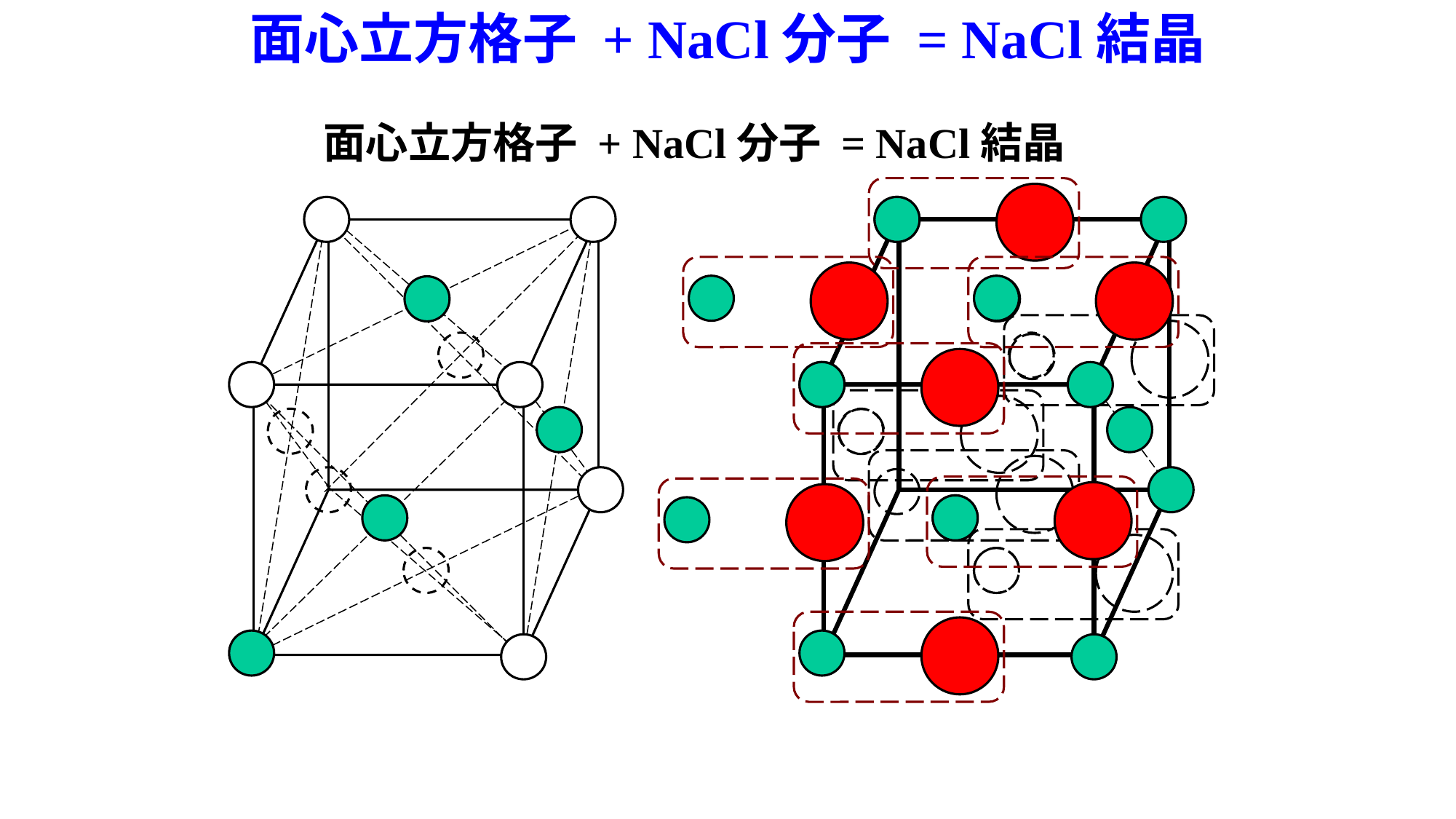

# 面心立方格子 + NaCl分子 = NaCl結晶
面心立方格子 + NaCl分子 = NaCl結晶